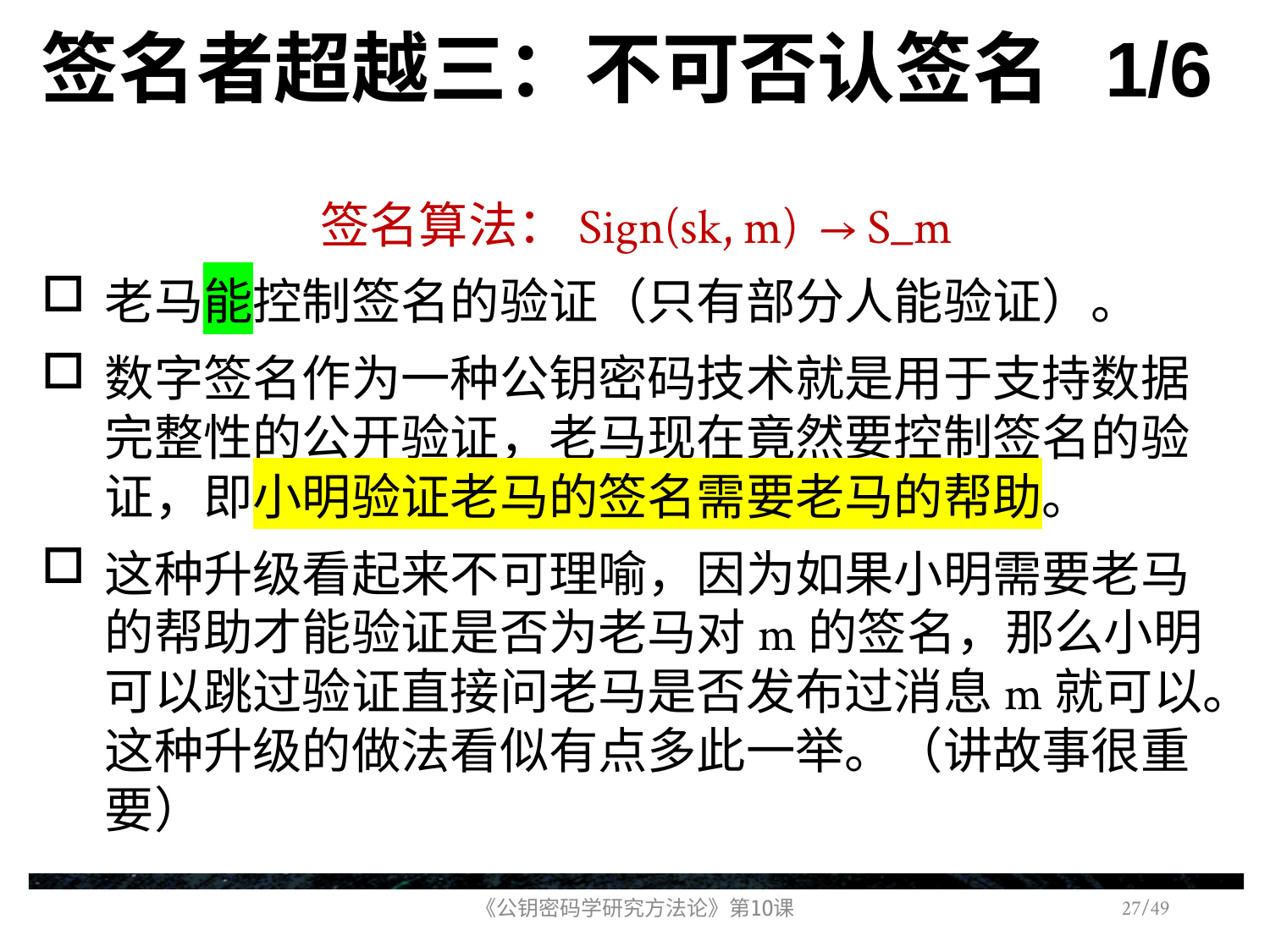

# 签名者超越三：不可否认签名  1/6
签名算法：Sign(sk, m)  → S_m
老马能控制签名的验证（只有部分人能验证）。
数字签名作为一种公钥密码技术就是用于支持数据完整性的公开验证，老马现在竟然要控制签名的验证，即小明验证老马的签名需要老马的帮助。
这种升级看起来不可理喻，因为如果小明需要老马的帮助才能验证是否为老马对m的签名，那么小明可以跳过验证直接问老马是否发布过消息m就可以。这种升级的做法看似有点多此一举。（讲故事很重要）
《公钥密码学研究方法论》第10课
27/49